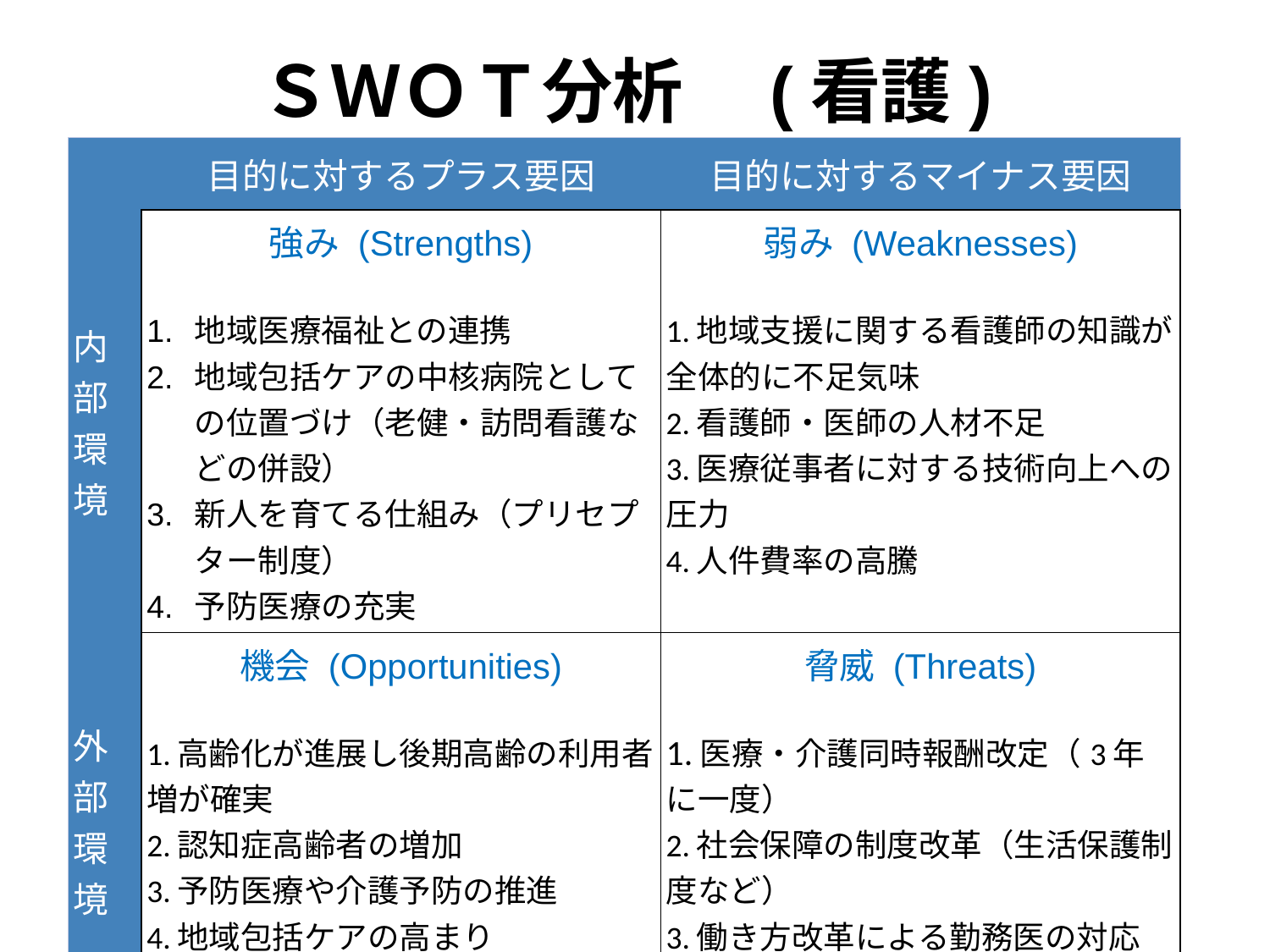

ＳＷＯＴ分析　(看護)
|  | 目的に対するプラス要因 | 目的に対するマイナス要因 |
| --- | --- | --- |
| 内部環境 | 強み (Strengths) 地域医療福祉との連携 地域包括ケアの中核病院としての位置づけ（老健・訪問看護などの併設） 新人を育てる仕組み（プリセプター制度） 予防医療の充実 | 弱み (Weaknesses) 1.地域支援に関する看護師の知識が全体的に不足気味 2.看護師・医師の人材不足 3.医療従事者に対する技術向上への圧力 4.人件費率の高騰 |
| 外部環境 | 機会 (Opportunities) 1.高齢化が進展し後期高齢の利用者増が確実 2.認知症高齢者の増加 3.予防医療や介護予防の推進 4.地域包括ケアの高まり | 脅威 (Threats) 1.医療・介護同時報酬改定（3年に一度） 2.社会保障の制度改革（生活保護制度など） 3.働き方改革による勤務医の対応 4.少子化 |